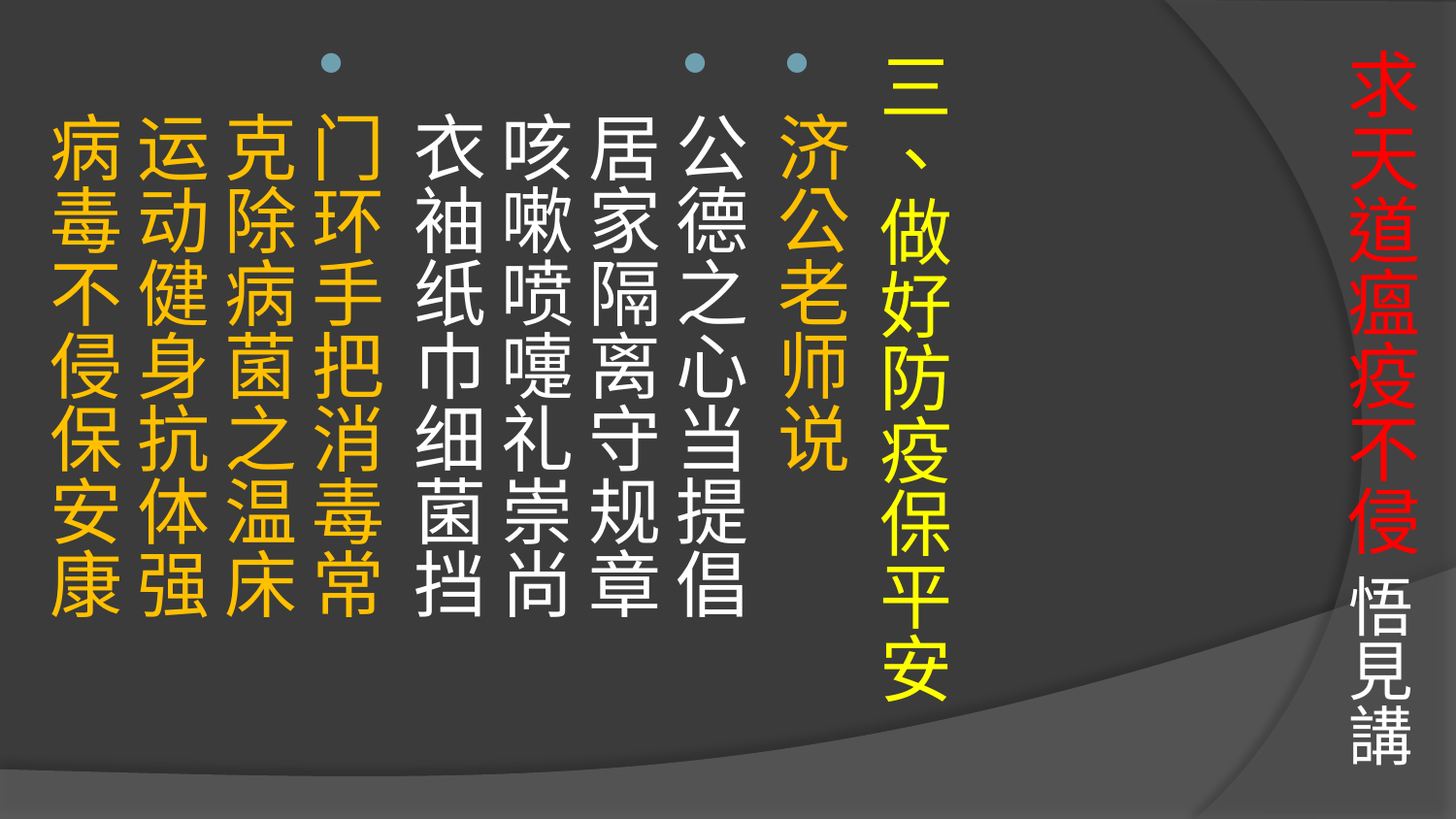

# 求天道瘟疫不侵 悟見講
三、做好防疫保平安
济公老师说
公德之心当提倡
居家隔离守规章
咳嗽喷嚏礼崇尚
衣袖纸巾细菌挡
门环手把消毒常
克除病菌之温床
运动健身抗体强
病毒不侵保安康